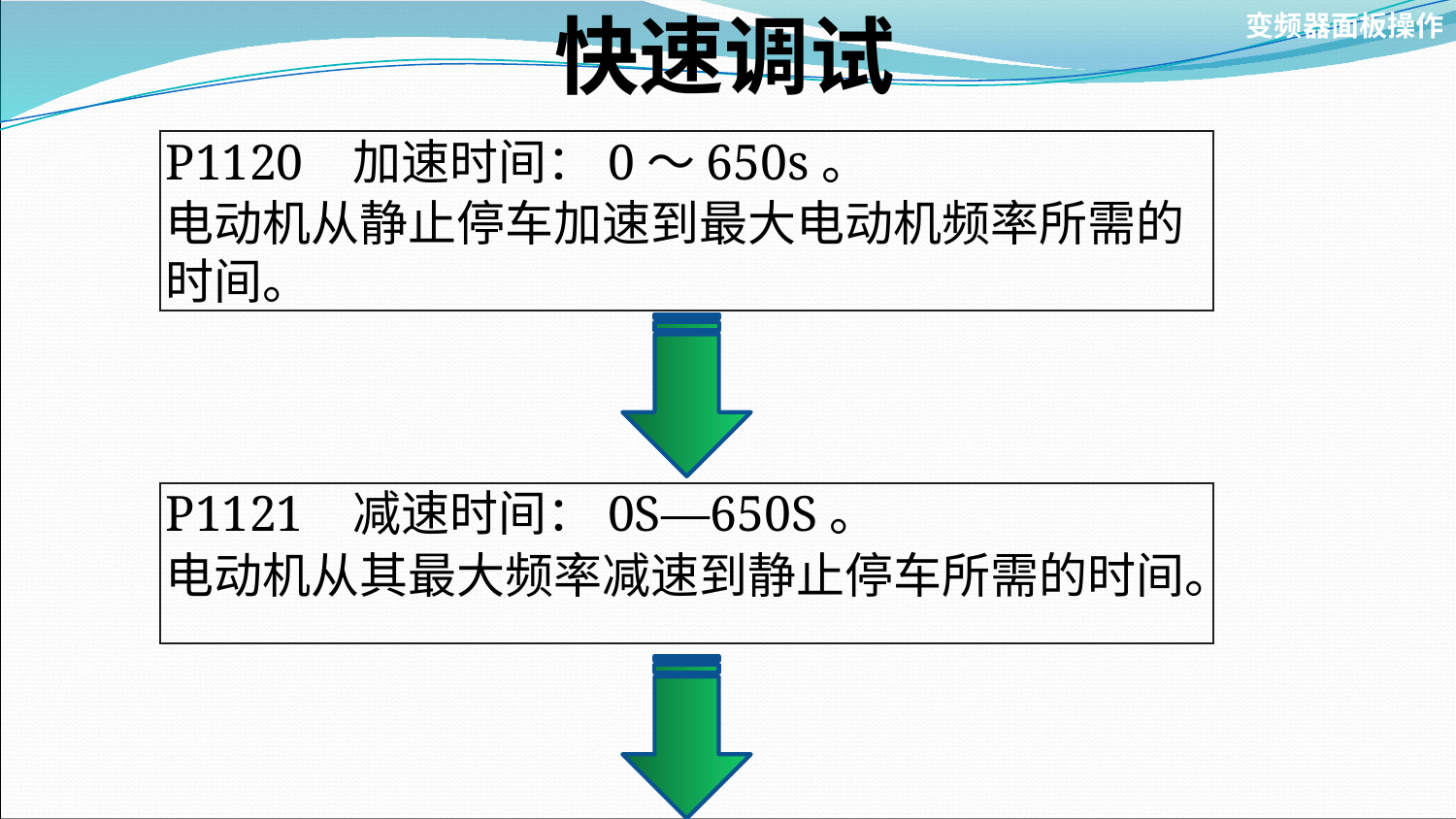

快速调试
变频器面板操作
P1120   加速时间：0～650s。
电动机从静止停车加速到最大电动机频率所需的时间。

P1121   减速时间：0S—650S。
电动机从其最大频率减速到静止停车所需的时间。

15